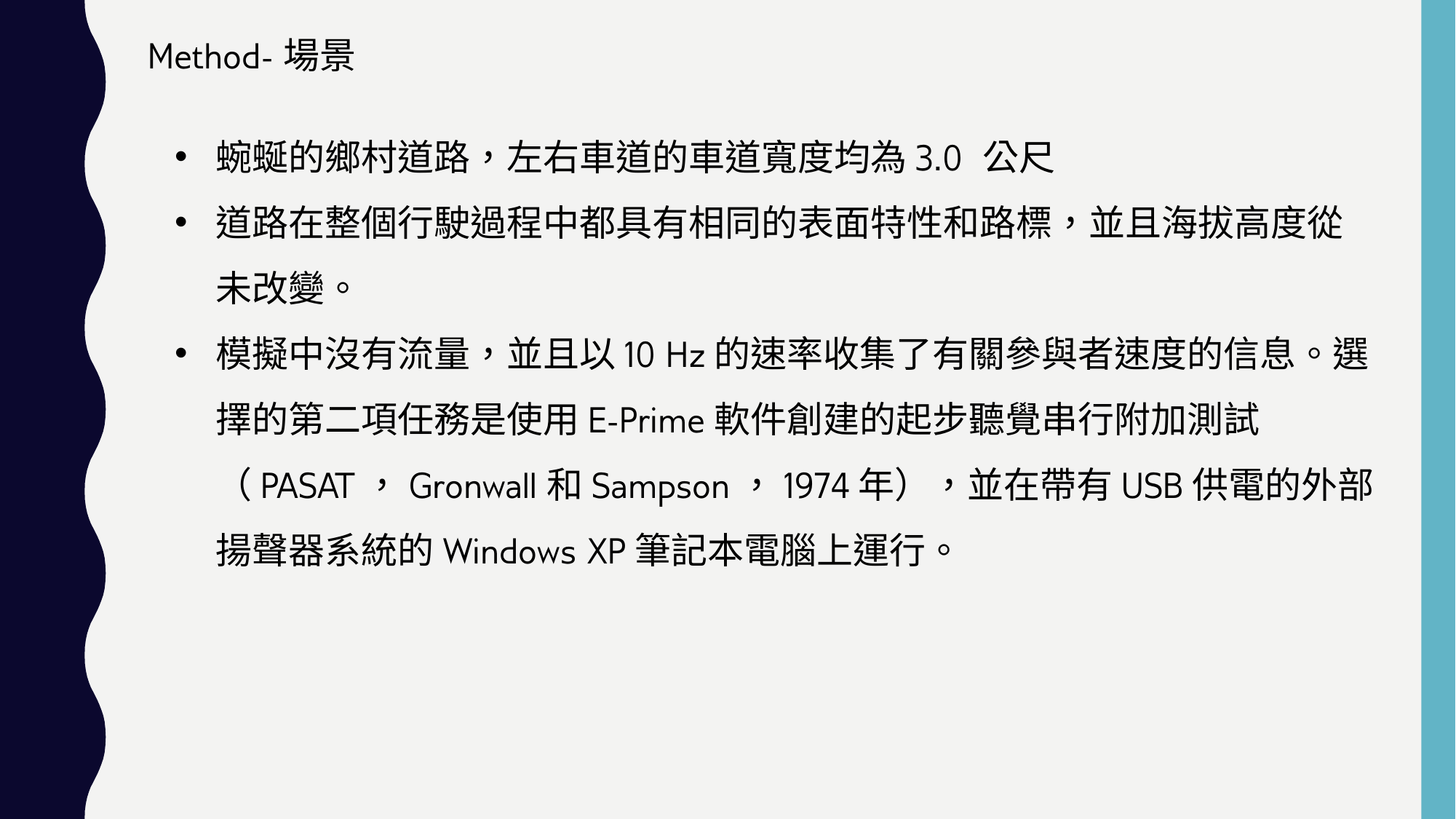

Method-場景
蜿蜒的鄉村道路，左右車道的車道寬度均為3.0 公尺
道路在整個行駛過程中都具有相同的表面特性和路標，並且海拔高度從未改變。
模擬中沒有流量，並且以10 Hz的速率收集了有關參與者速度的信息。選擇的第二項任務是使用E-Prime軟件創建的起步聽覺串行附加測試（PASAT，Gronwall和Sampson，1974年），並在帶有USB供電的外部揚聲器系統的Windows XP筆記本電腦上運行。